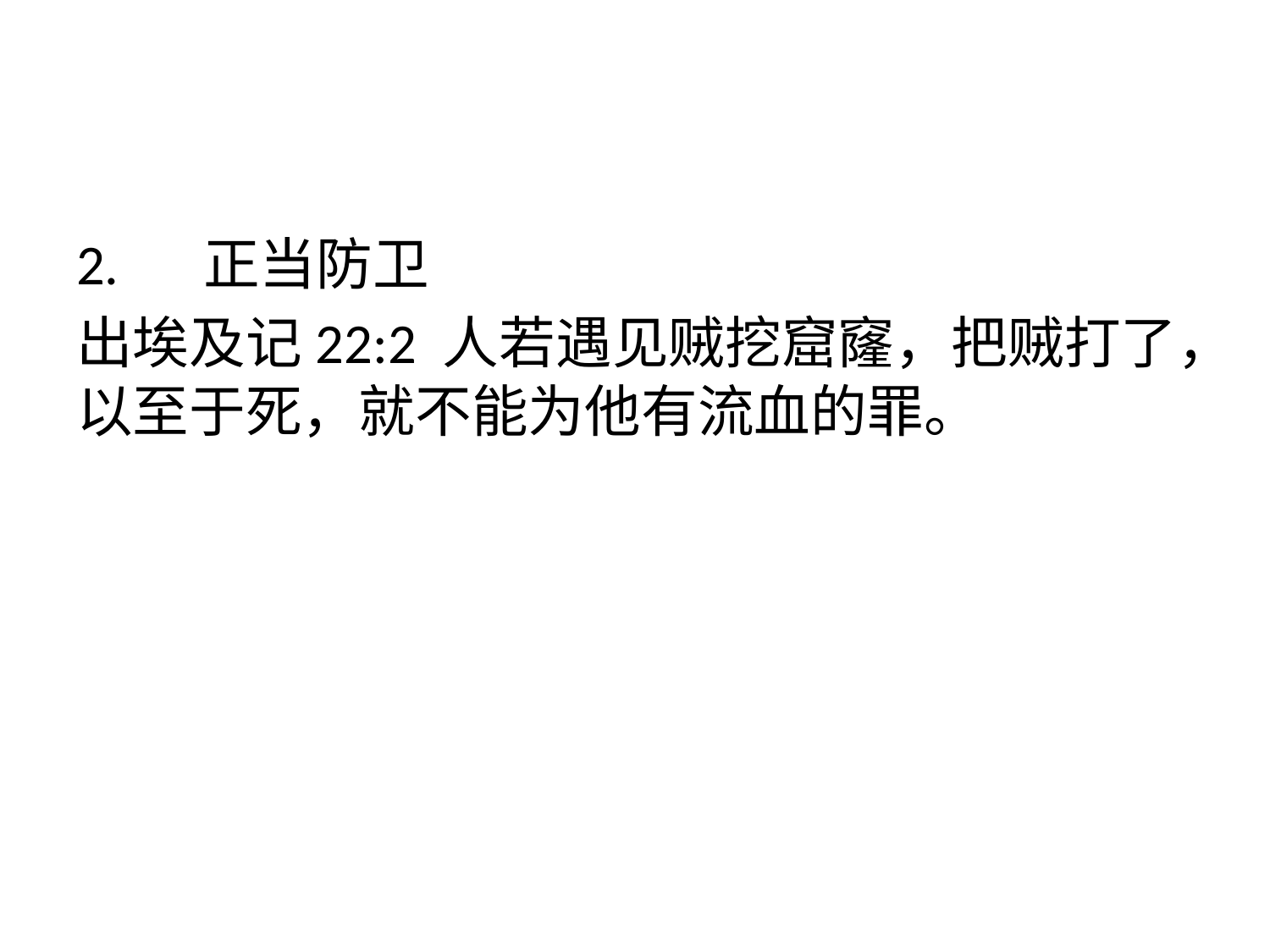

#
2.	正当防卫
出埃及记22:2 人若遇见贼挖窟窿，把贼打了，以至于死，就不能为他有流血的罪。